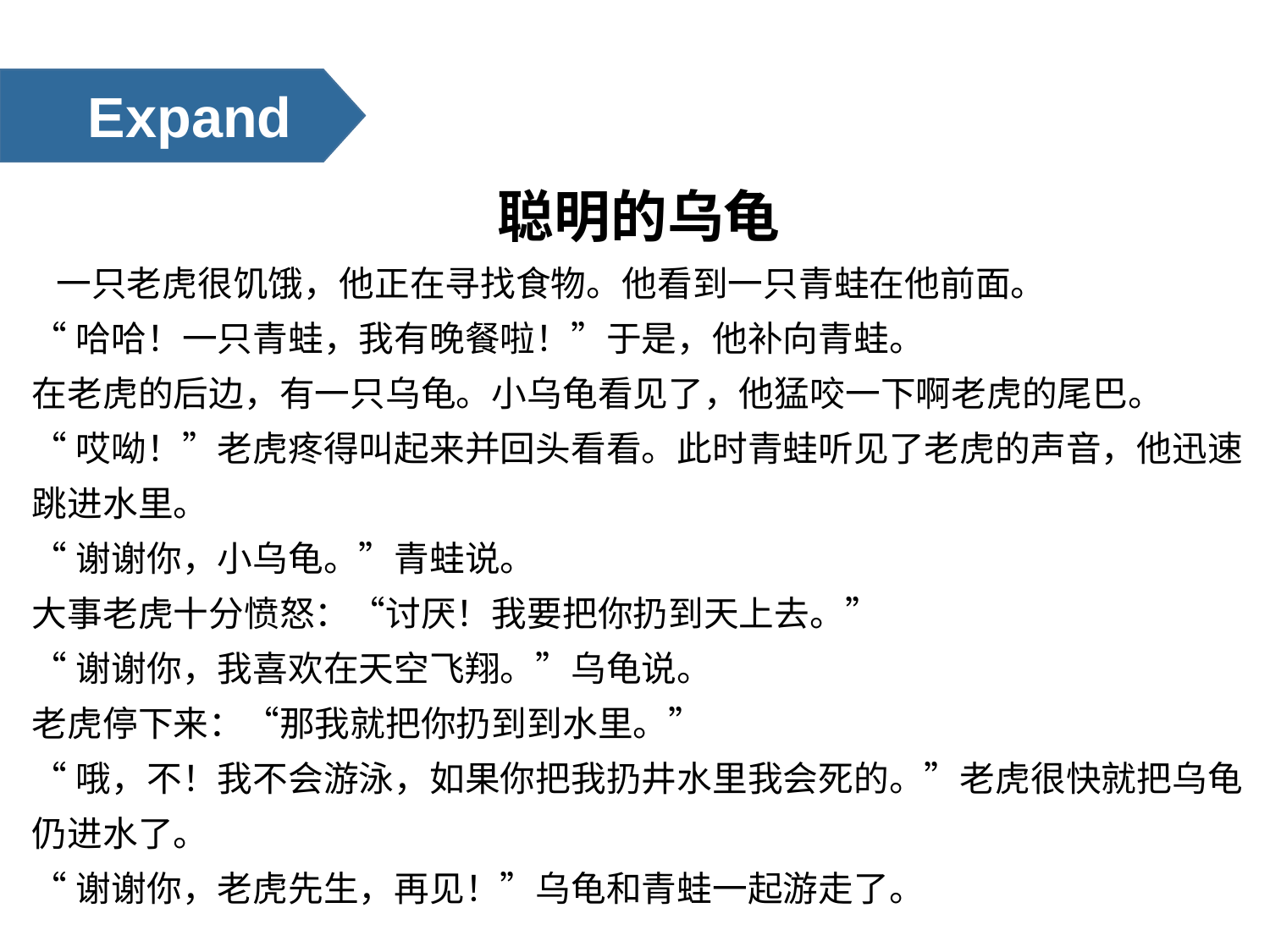

Expand
聪明的乌龟
  一只老虎很饥饿，他正在寻找食物。他看到一只青蛙在他前面。
“哈哈！一只青蛙，我有晚餐啦！”于是，他补向青蛙。
在老虎的后边，有一只乌龟。小乌龟看见了，他猛咬一下啊老虎的尾巴。
“哎呦！”老虎疼得叫起来并回头看看。此时青蛙听见了老虎的声音，他迅速跳进水里。
“谢谢你，小乌龟。”青蛙说。
大事老虎十分愤怒：“讨厌！我要把你扔到天上去。”
“谢谢你，我喜欢在天空飞翔。”乌龟说。
老虎停下来：“那我就把你扔到到水里。”
“哦，不！我不会游泳，如果你把我扔井水里我会死的。”老虎很快就把乌龟仍进水了。
“谢谢你，老虎先生，再见！”乌龟和青蛙一起游走了。